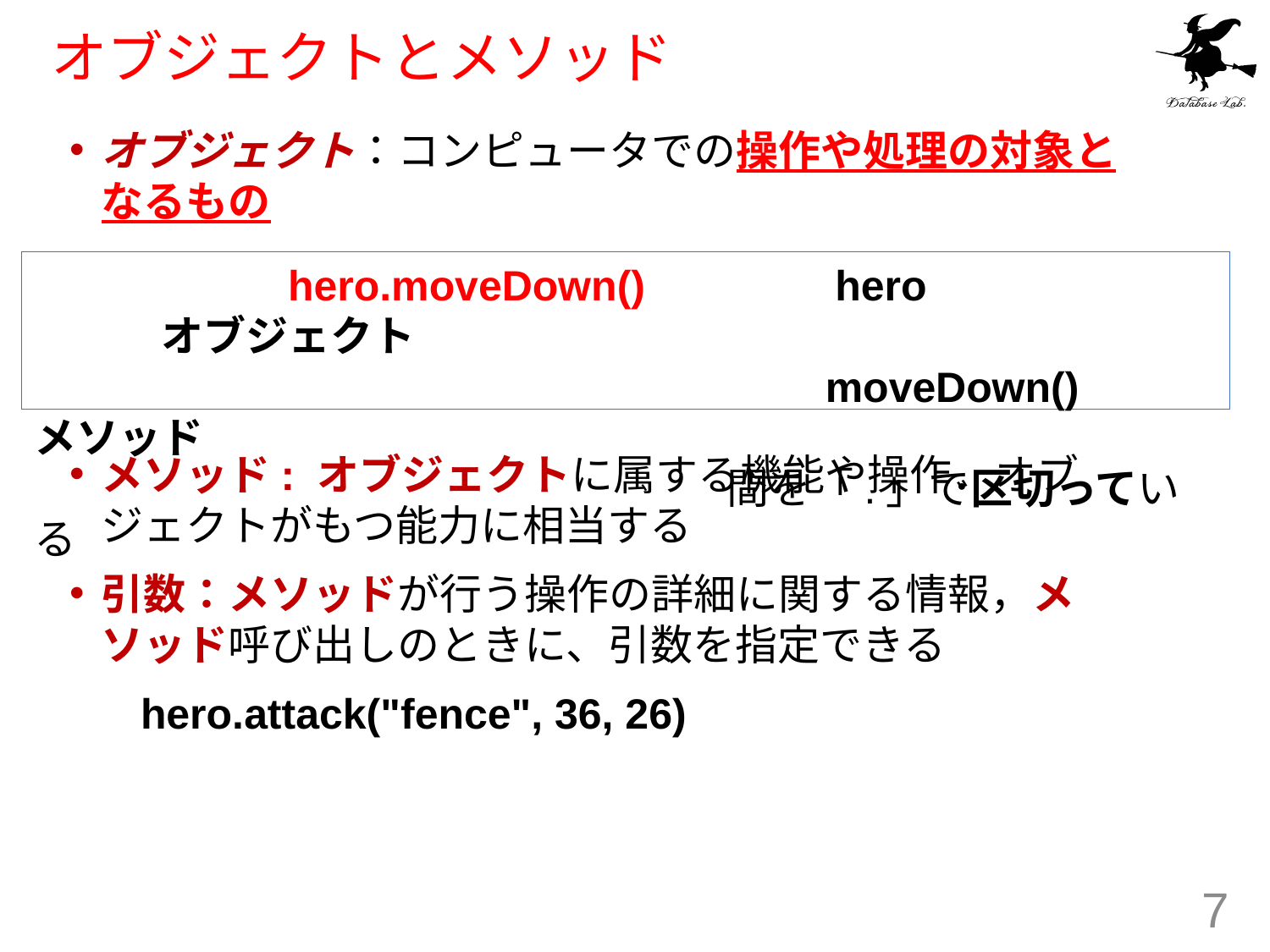

# オブジェクトとメソッド
オブジェクト：コンピュータでの操作や処理の対象となるもの

メソッド: オブジェクトに属する機能や操作．オブジェクトがもつ能力に相当する
引数：メソッドが行う操作の詳細に関する情報，メソッド呼び出しのときに、引数を指定できる
      hero.attack("fence", 36, 26)
		hero.moveDown()　　　　hero 			オブジェクト
		　　　　　　　　　　　　  moveDown() 	メソッド
		                                             間を「.」で区切っている
7